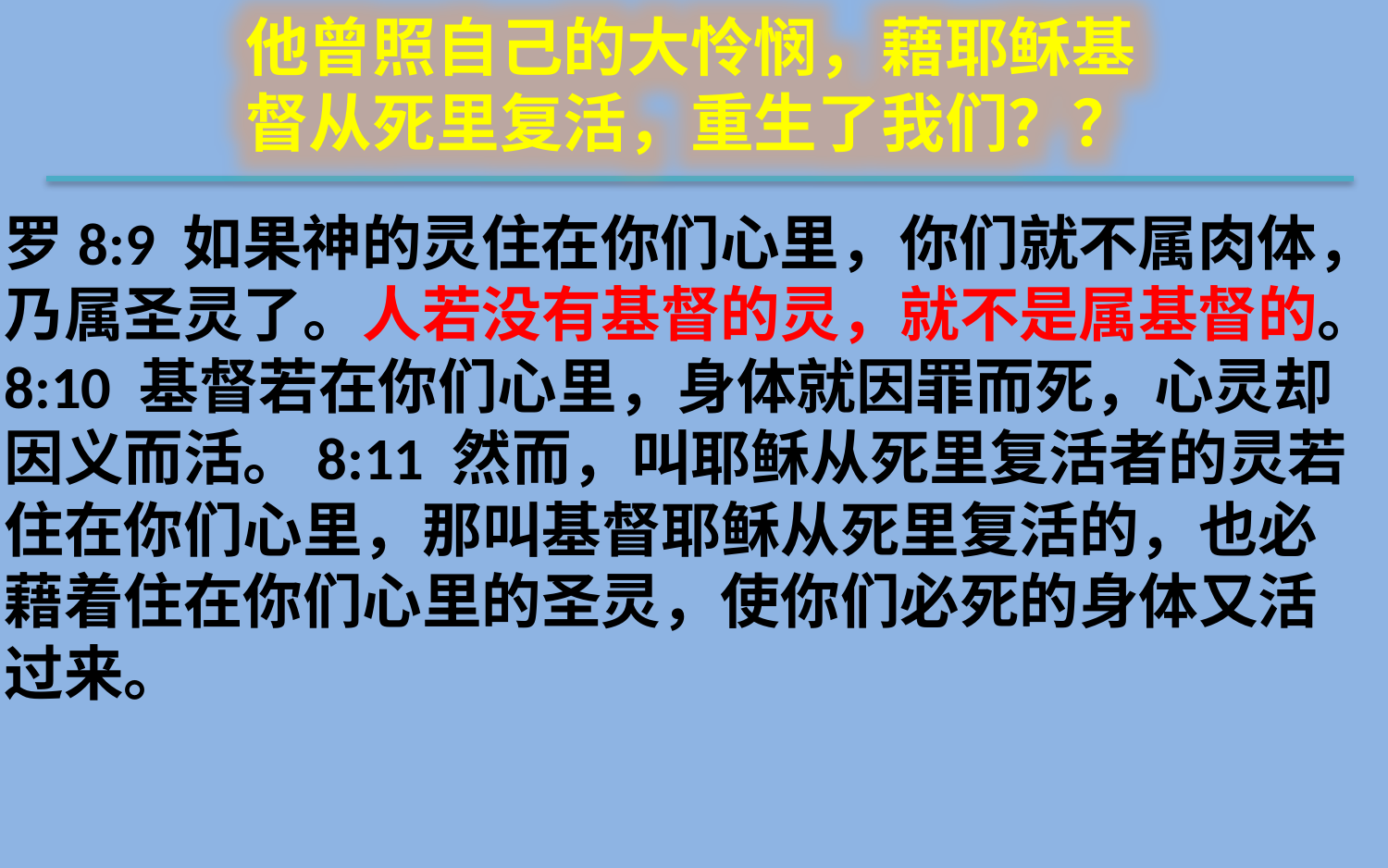

他曾照自己的大怜悯，藉耶稣基督从死里复活，重生了我们？？
罗8:9 如果神的灵住在你们心里，你们就不属肉体，乃属圣灵了。人若没有基督的灵，就不是属基督的。8:10 基督若在你们心里，身体就因罪而死，心灵却因义而活。8:11 然而，叫耶稣从死里复活者的灵若住在你们心里，那叫基督耶稣从死里复活的，也必藉着住在你们心里的圣灵，使你们必死的身体又活过来。